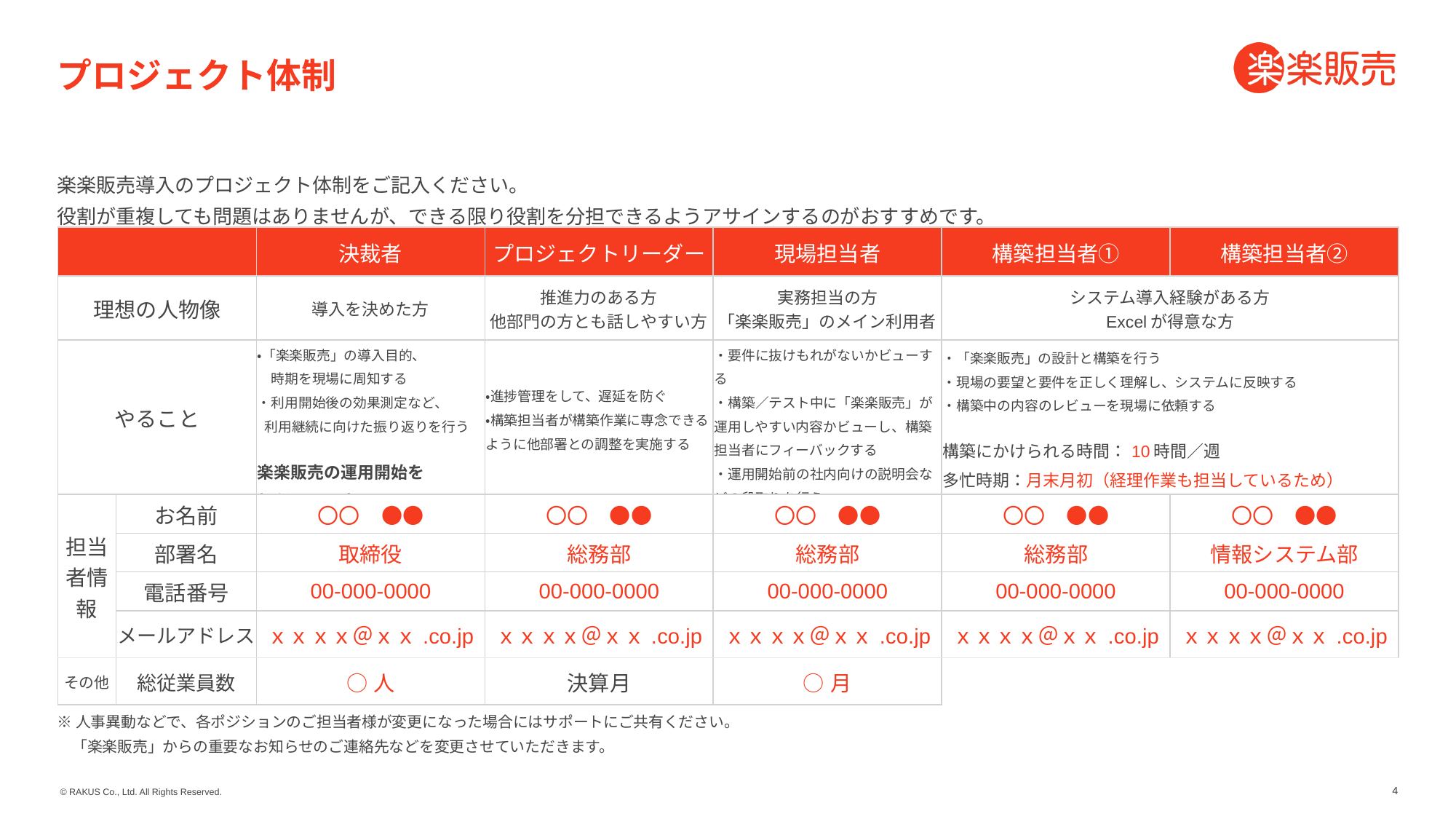

# プロジェクト体制
楽楽販売導入のプロジェクト体制をご記入ください。
役割が重複しても問題はありませんが、できる限り役割を分担できるようアサインするのがおすすめです。
|  |  | 決裁者 | プロジェクトリーダー | 現場担当者 | 構築担当者① | 構築担当者② |
| --- | --- | --- | --- | --- | --- | --- |
| 理想の人物像 |  | 導入を決めた方 | 推進力のある方 他部門の方とも話しやすい方 | 実務担当の方 「楽楽販売」のメイン利用者 | システム導入経験がある方 Excelが得意な方 |  |
| やること |  | ・「楽楽販売」の導入目的、 　時期を現場に周知する ・利用開始後の効果測定など、 利用継続に向けた振り返りを行う 楽楽販売の運用開始を 判断される方： | ・進捗管理をして、遅延を防ぐ ・構築担当者が構築作業に専念できるように他部署との調整を実施する | ・要件に抜けもれがないかビューする ・構築／テスト中に「楽楽販売」が運用しやすい内容かビューし、構築担当者にフィーバックする ・運用開始前の社内向けの説明会などの段取りを行う | ・「楽楽販売」の設計と構築を行う ・現場の要望と要件を正しく理解し、システムに反映する ・構築中の内容のレビューを現場に依頼する 構築にかけられる時間：10時間／週 多忙時期：月末月初（経理作業も担当しているため） |  |
| 担当者情報 | お名前 | 〇〇　●● | 〇〇　●● | 〇〇　●● | 〇〇　●● | 〇〇　●● |
|  | 部署名 | 取締役 | 総務部 | 総務部 | 総務部 | 情報システム部 |
|  | 電話番号 | 00-000-0000 | 00-000-0000 | 00-000-0000 | 00-000-0000 | 00-000-0000 |
|  | メールアドレス | ｘｘｘｘ＠ｘｘ.co.jp | ｘｘｘｘ＠ｘｘ.co.jp | ｘｘｘｘ＠ｘｘ.co.jp | ｘｘｘｘ＠ｘｘ.co.jp | ｘｘｘｘ＠ｘｘ.co.jp |
| その他 | 総従業員数 | ○人 | 決算月 | ○月 |  |  |
※人事異動などで、各ポジションのご担当者様が変更になった場合にはサポートにご共有ください。
　「楽楽販売」からの重要なお知らせのご連絡先などを変更させていただきます。
4